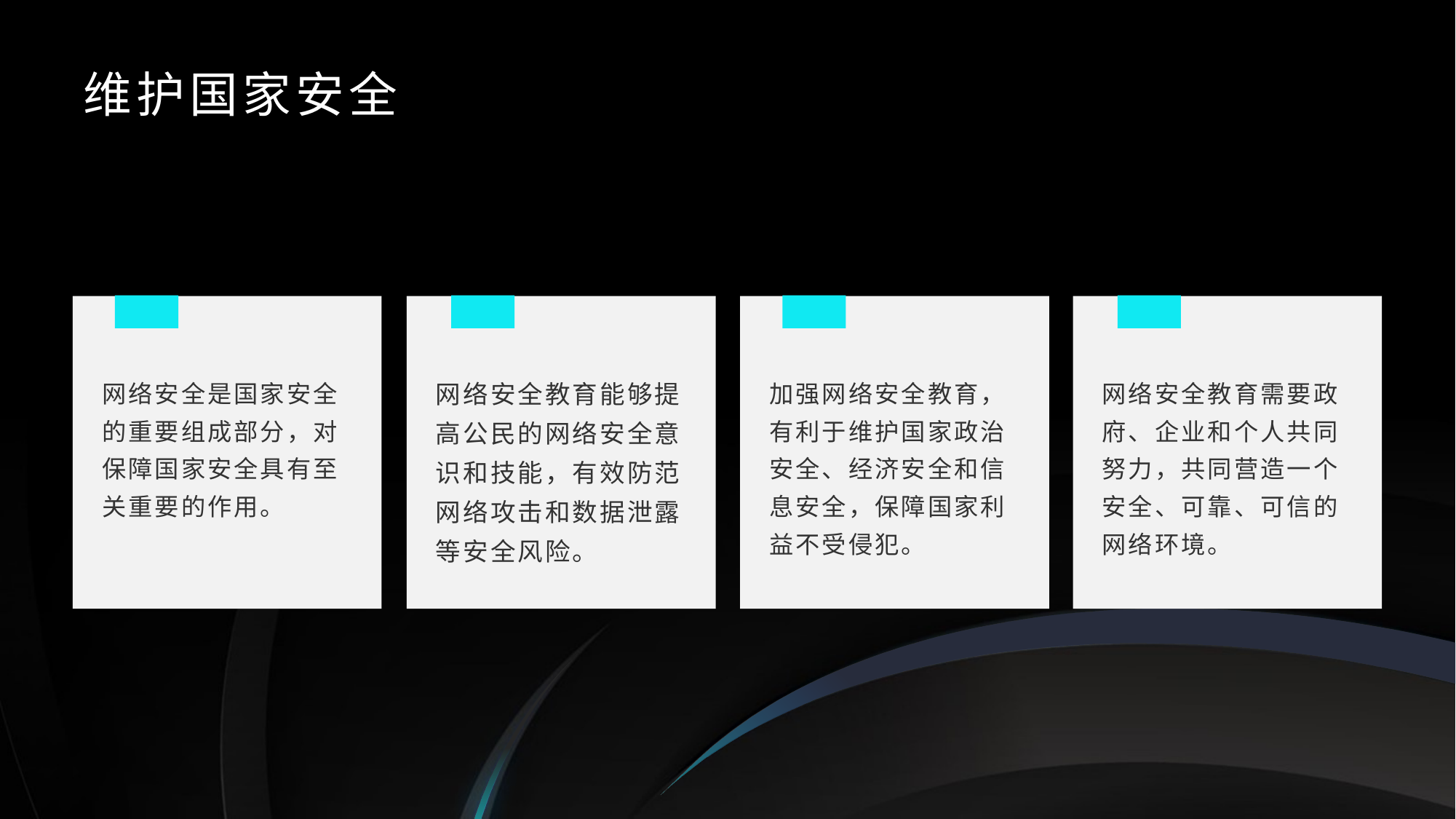

维护国家安全

网络安全是国家安全的重要组成部分，对保障国家安全具有至关重要的作用。
网络安全教育能够提高公民的网络安全意识和技能，有效防范网络攻击和数据泄露等安全风险。
加强网络安全教育，有利于维护国家政治安全、经济安全和信息安全，保障国家利益不受侵犯。
网络安全教育需要政府、企业和个人共同努力，共同营造一个安全、可靠、可信的网络环境。